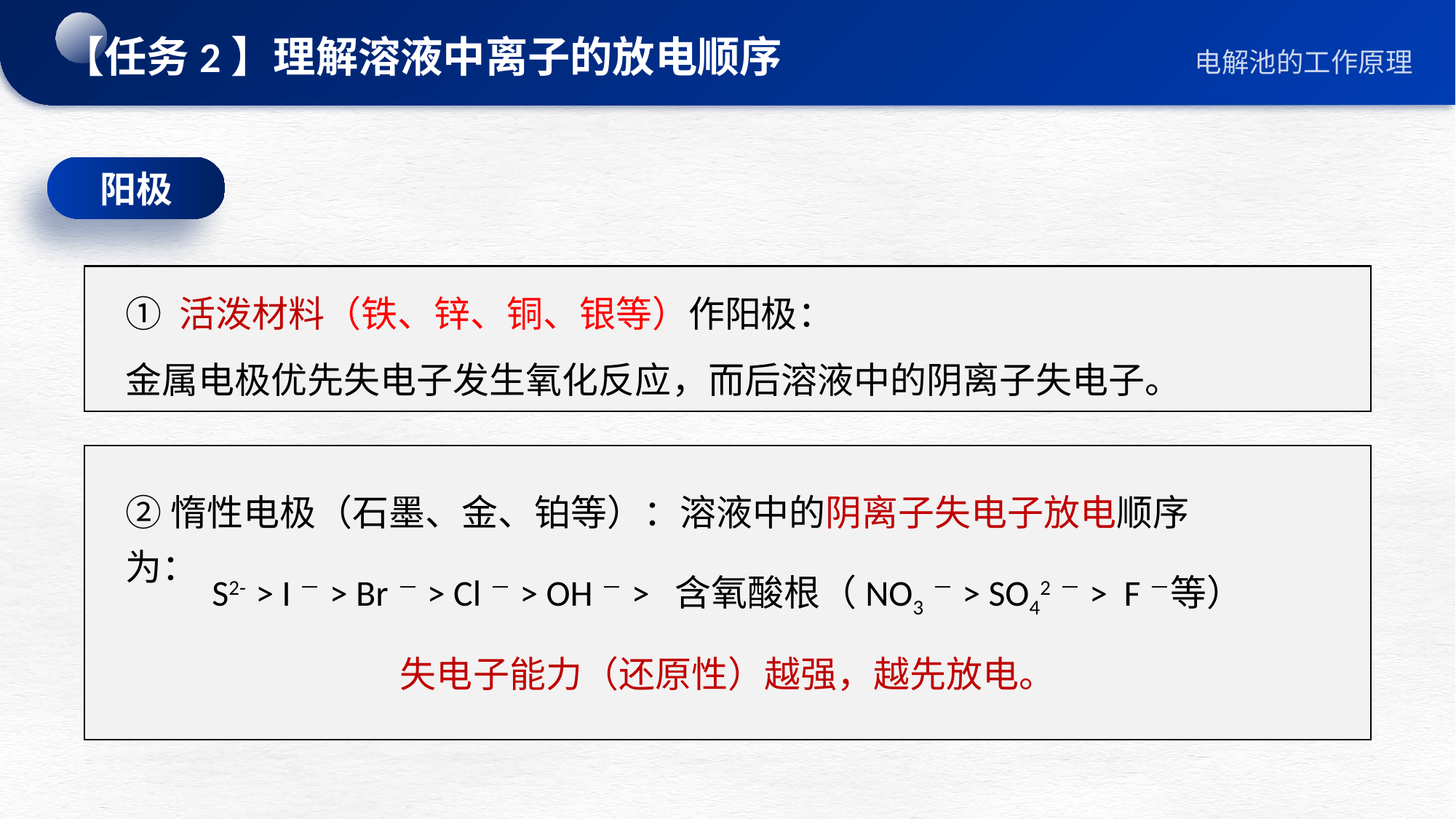

【任务2】理解溶液中离子的放电顺序
阳极

① 活泼材料（铁、锌、铜、银等）作阳极：
金属电极优先失电子发生氧化反应，而后溶液中的阴离子失电子。

②惰性电极（石墨、金、铂等）：溶液中的阴离子失电子放电顺序为：
S2-  > I－> Br－> Cl－> OH－>  含氧酸根（NO3－> SO42－>  F－等）
失电子能力（还原性）越强，越先放电。